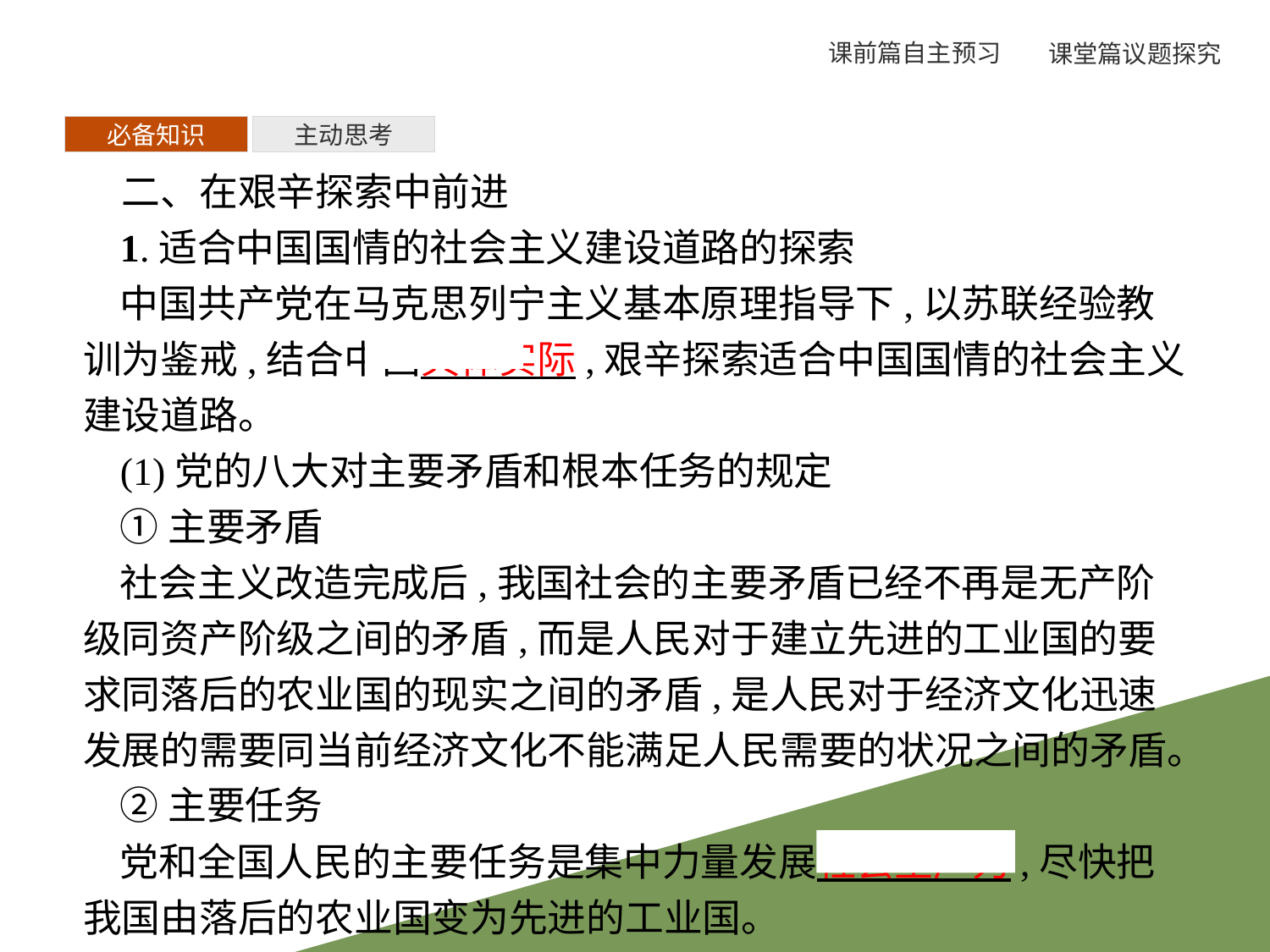

必备知识
主动思考
二、在艰辛探索中前进
1.适合中国国情的社会主义建设道路的探索
中国共产党在马克思列宁主义基本原理指导下,以苏联经验教训为鉴戒,结合中国具体实际,艰辛探索适合中国国情的社会主义建设道路。
(1)党的八大对主要矛盾和根本任务的规定
①主要矛盾
社会主义改造完成后,我国社会的主要矛盾已经不再是无产阶级同资产阶级之间的矛盾,而是人民对于建立先进的工业国的要求同落后的农业国的现实之间的矛盾,是人民对于经济文化迅速发展的需要同当前经济文化不能满足人民需要的状况之间的矛盾。
②主要任务
党和全国人民的主要任务是集中力量发展社会生产力,尽快把我国由落后的农业国变为先进的工业国。